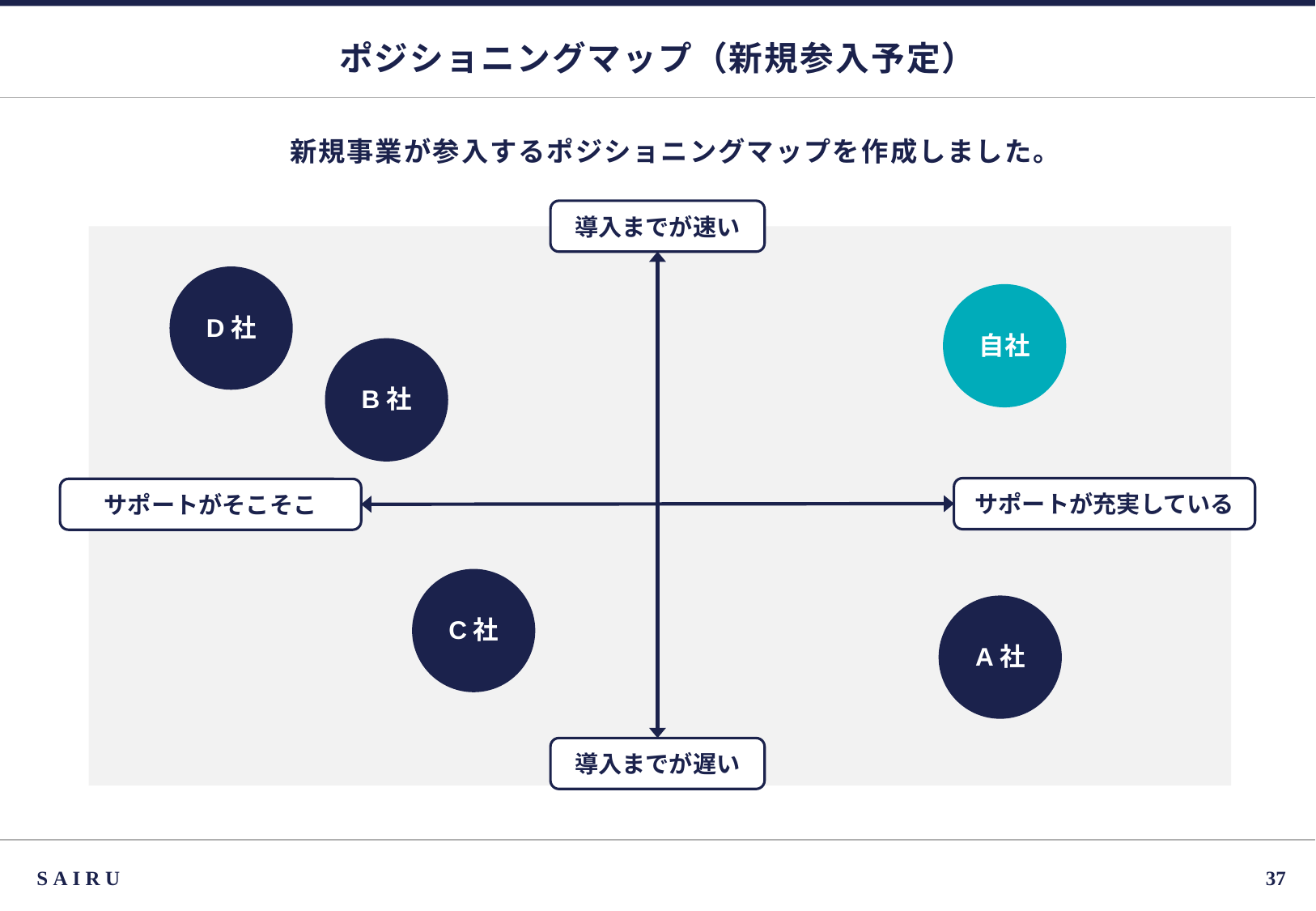

# ポジショニングマップ（新規参入予定）
新規事業が参入するポジショニングマップを作成しました。
導入までが速い

D社

自社

B社
サポートが充実している
サポートがそこそこ

C社

A社
導入までが遅い
SAIRU
37